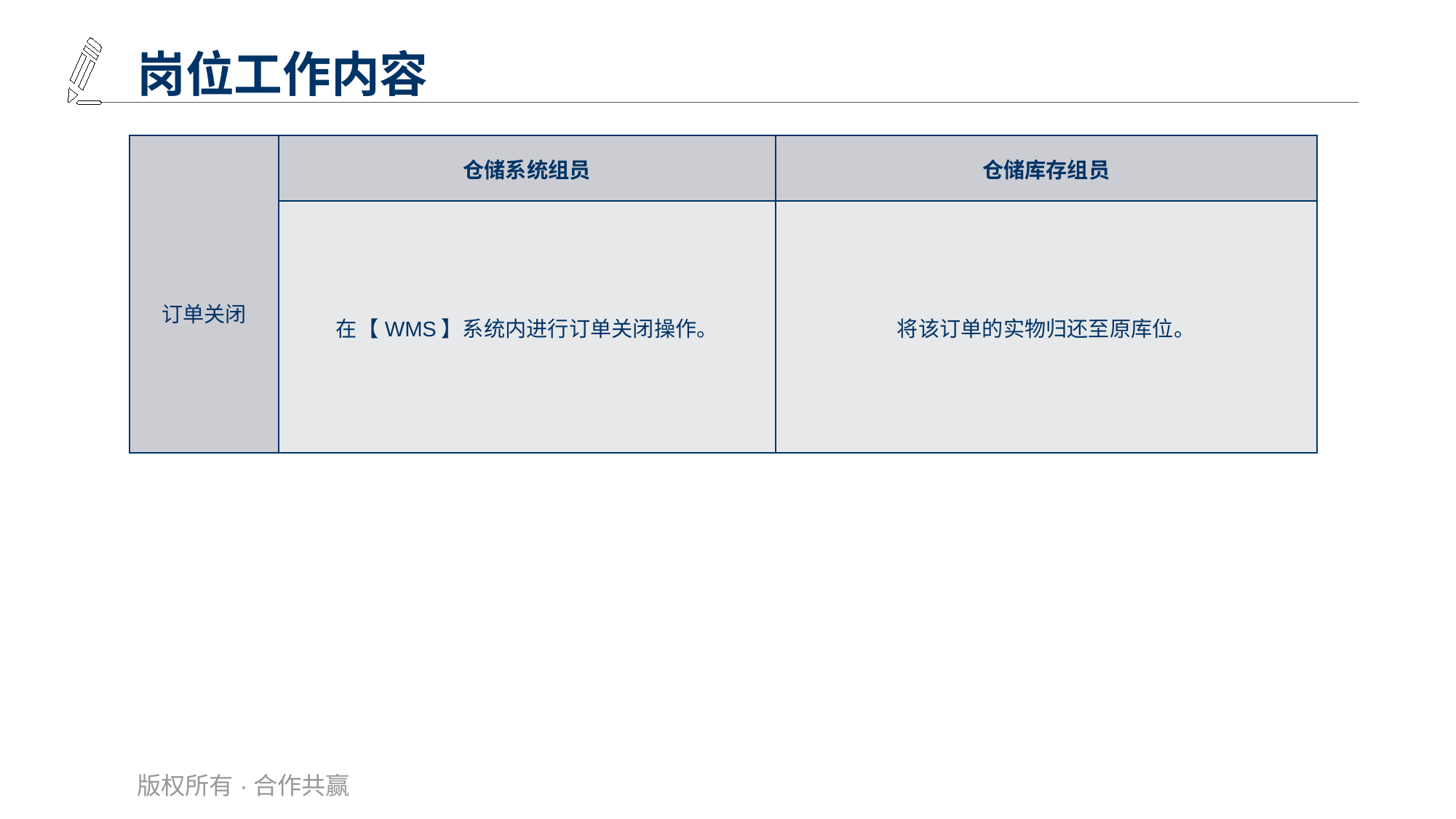

岗位工作内容
| 订单关闭 | 仓储系统组员 | 仓储库存组员 |
| --- | --- | --- |
|  | 在【WMS】系统内进行订单关闭操作。 | 将该订单的实物归还至原库位。 |